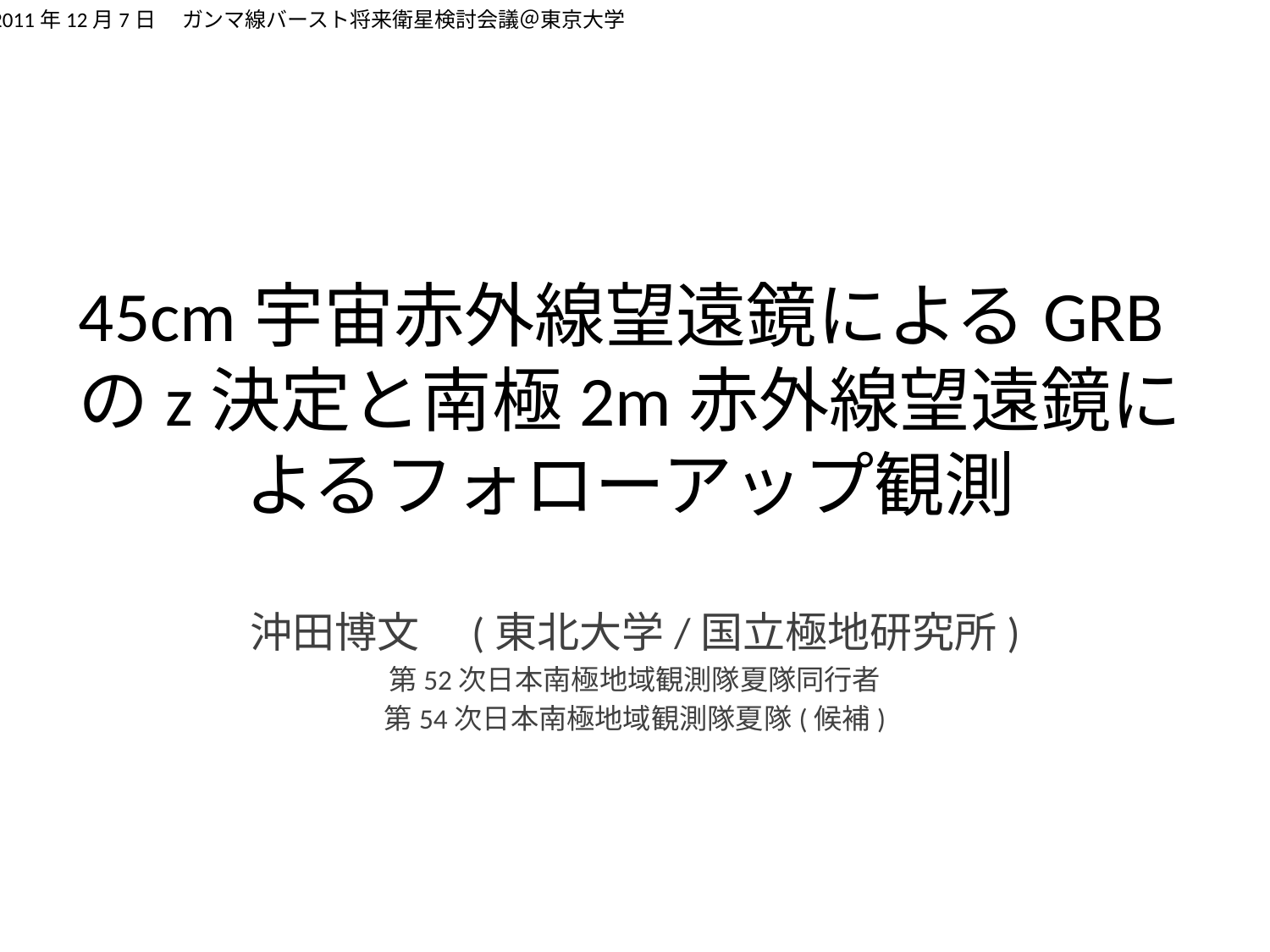

2011年12月7日　 ガンマ線バースト将来衛星検討会議＠東京大学
# 45cm宇宙赤外線望遠鏡によるGRBのz決定と南極2m赤外線望遠鏡によるフォローアップ観測

沖田博文　(東北大学/国立極地研究所)
第52次日本南極地域観測隊夏隊同行者
第54次日本南極地域観測隊夏隊(候補)